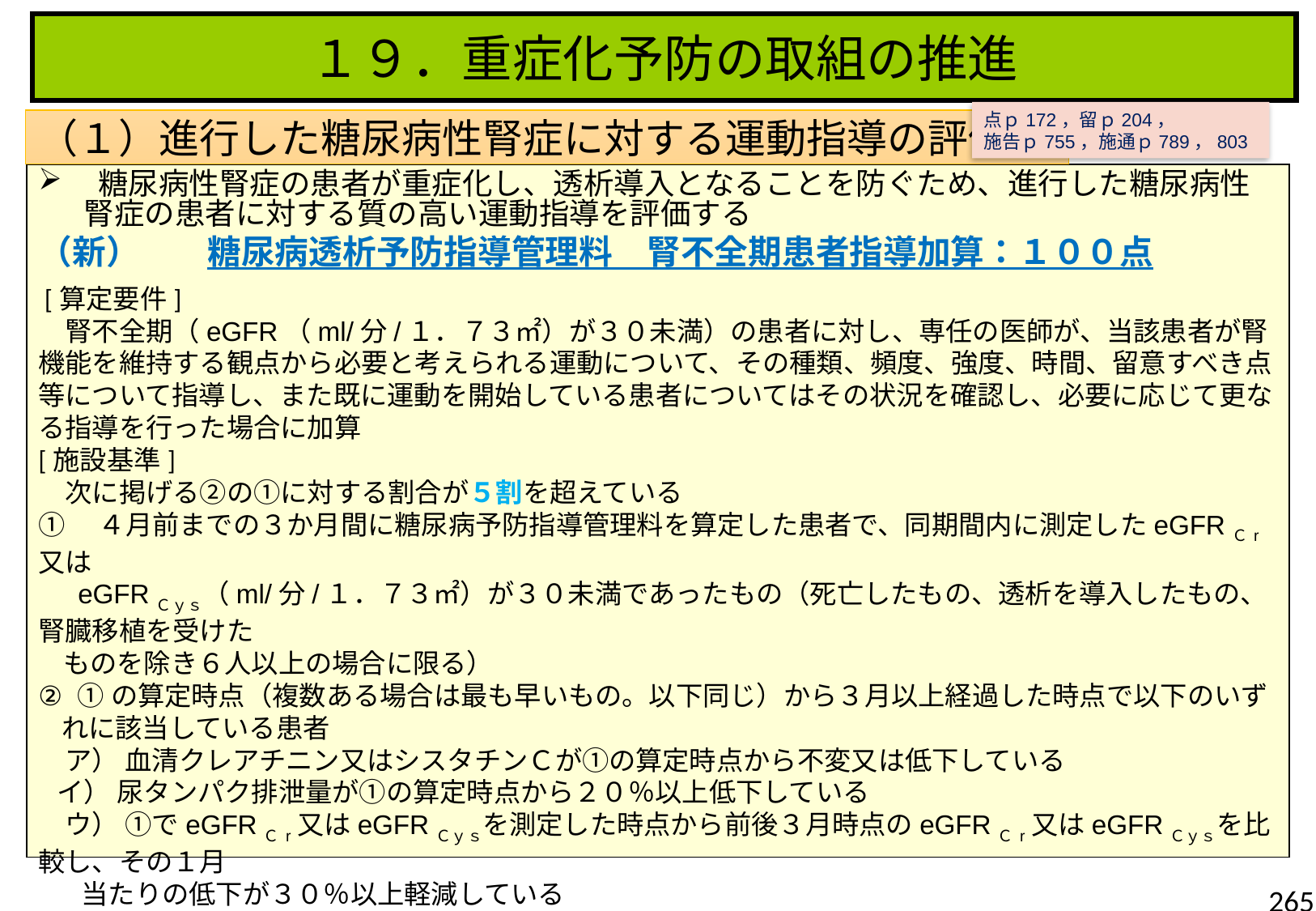

１９．重症化予防の取組の推進
点ｐ172，留ｐ204，
施告ｐ755，施通ｐ789，803
（１）進行した糖尿病性腎症に対する運動指導の評価
 糖尿病性腎症の患者が重症化し、透析導入となることを防ぐため、進行した糖尿病性腎症の患者に対する質の高い運動指導を評価する
（新）　　糖尿病透析予防指導管理料　腎不全期患者指導加算：１００点
 [算定要件]
　腎不全期（eGFR（ml/分/１．７３㎡）が３０未満）の患者に対し、専任の医師が、当該患者が腎機能を維持する観点から必要と考えられる運動について、その種類、頻度、強度、時間、留意すべき点等について指導し、また既に運動を開始している患者についてはその状況を確認し、必要に応じて更なる指導を行った場合に加算
[施設基準]
　次に掲げる②の①に対する割合が５割を超えている
①　４月前までの３か月間に糖尿病予防指導管理料を算定した患者で、同期間内に測定したeGFRＣr又は
　 eGFRＣｙｓ（ml/分/１．７３㎡）が３０未満であったもの（死亡したもの、透析を導入したもの、腎臓移植を受けた
   ものを除き６人以上の場合に限る）
  ①の算定時点（複数ある場合は最も早いもの。以下同じ）から３月以上経過した時点で以下のいずれに該当している患者
　ア） 血清クレアチニン又はシスタチンＣが①の算定時点から不変又は低下している
  イ） 尿タンパク排泄量が①の算定時点から２０％以上低下している
　ウ） ①でeGFRＣr又はeGFRＣｙｓを測定した時点から前後３月時点のeGFRＣr又はeGFRＣｙｓを比較し、その１月
      当たりの低下が３０％以上軽減している
 糖尿病透析予防指導管理料の算定要件に、保険者から保健指導を行う目的で情報提供等の協力の求めがある場合には、患者の同意を得て、必要な協力を行う旨を追加
265